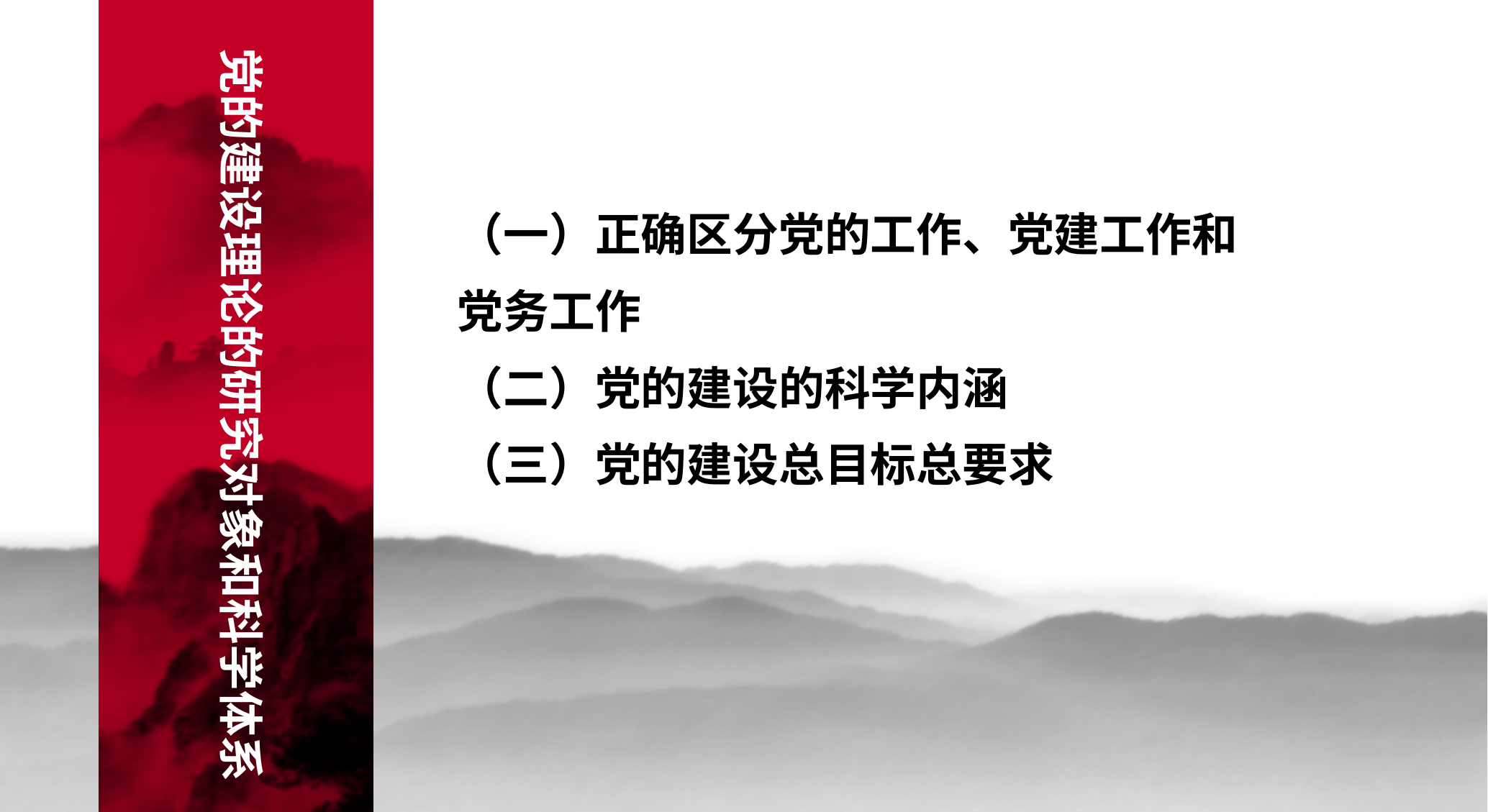

党的建设理论的研究对象和科学体系
（一）正确区分党的工作、党建工作和党务工作
（二）党的建设的科学内涵
（三）党的建设总目标总要求